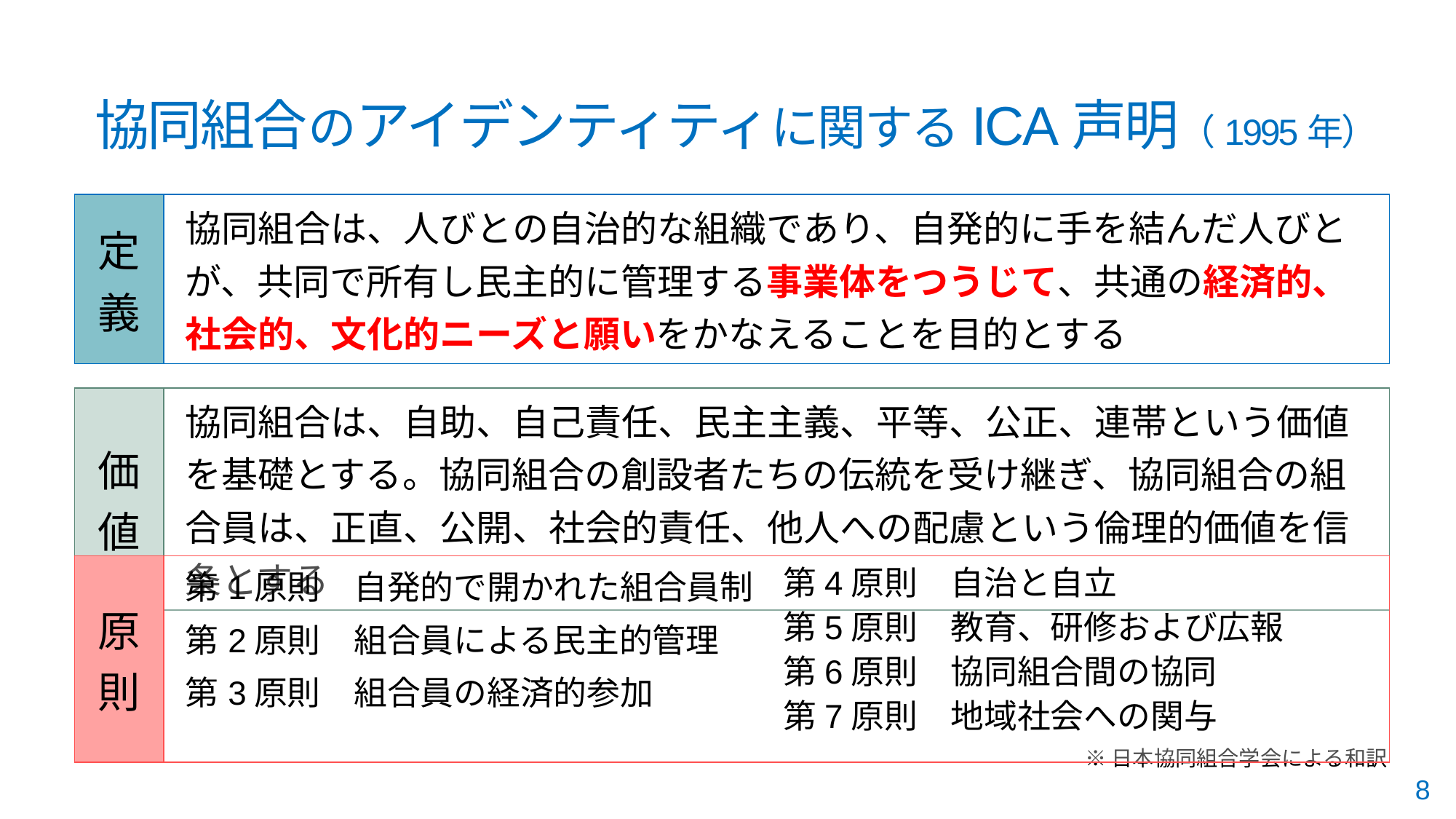

# 協同組合のアイデンティティに関するICA声明（1995年）
| 定義 | 協同組合は、人びとの自治的な組織であり、自発的に手を結んだ人びとが、共同で所有し民主的に管理する事業体をつうじて、共通の経済的、社会的、文化的ニーズと願いをかなえることを目的とする |
| --- | --- |
| 価値 | 協同組合は、自助、自己責任、民主主義、平等、公正、連帯という価値を基礎とする。協同組合の創設者たちの伝統を受け継ぎ、協同組合の組合員は、正直、公開、社会的責任、他人への配慮という倫理的価値を信条とする |
| --- | --- |
| 原則 | 第1原則　自発的で開かれた組合員制 第2原則　組合員による民主的管理 第3原則　組合員の経済的参加 |
| --- | --- |
第4原則　自治と自立
第5原則　教育、研修および広報
第6原則　協同組合間の協同
第7原則　地域社会への関与
※日本協同組合学会による和訳
8